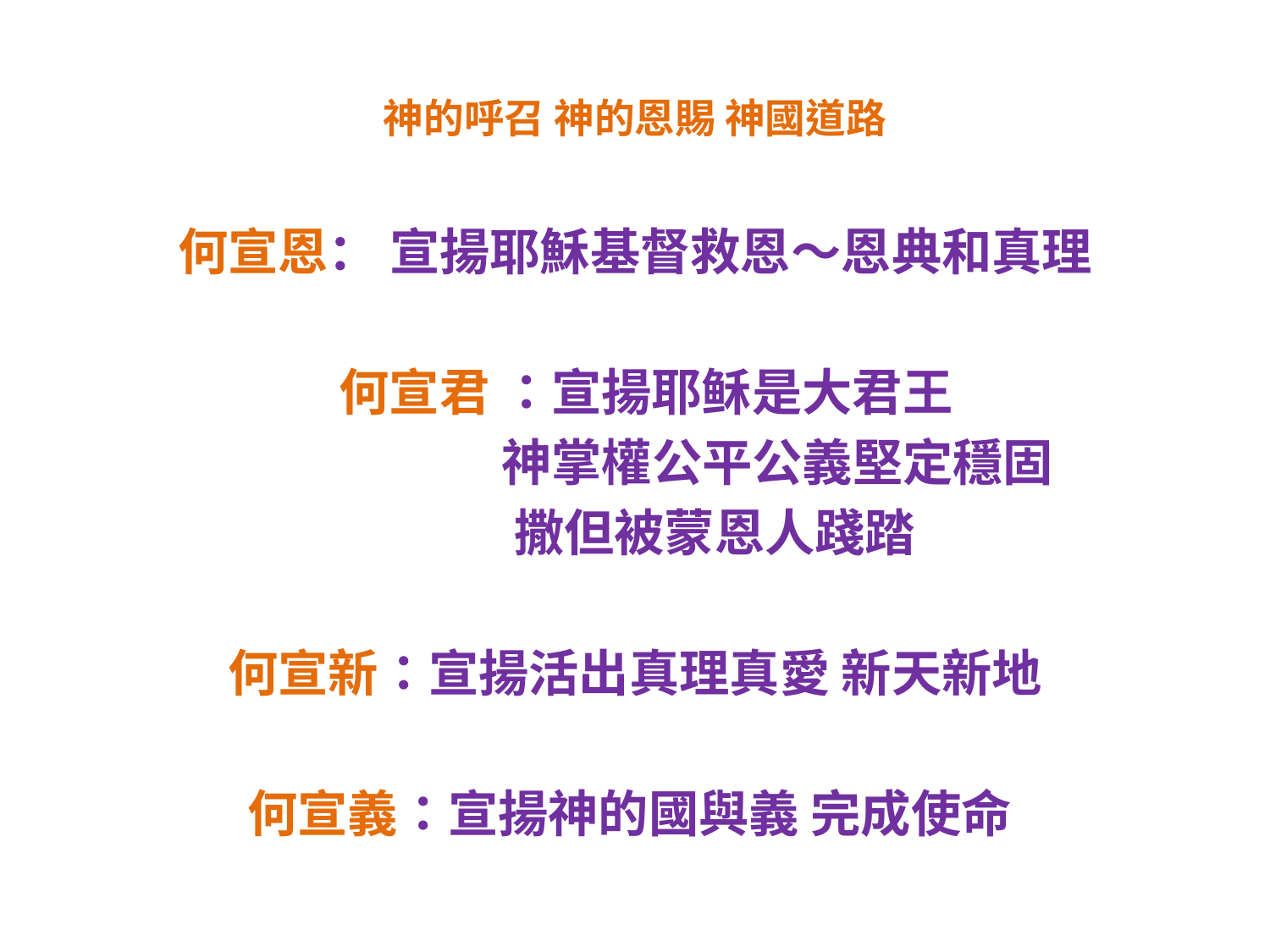

我家四個孩子。
第一位： 宣揚耶穌基督救恩～恩典和真理，
第二位： 宣揚耶稣是大君王，神掌權公平公義堅定穩固  撒但被蒙恩人踐踏 、
第三位：宣揚活出真理 新天新地
第四位：完成使命 有義居在其中
神的呼召、神的恩賜、神國道路。
# 神的呼召 神的恩賜 神國道路
何宣恩： 宣揚耶穌基督救恩～恩典和真理

 何宣君 ：宣揚耶稣是大君王
                          神掌權公平公義堅定穩固
               撒但被蒙恩人踐踏

何宣新：宣揚活出真理真愛 新天新地

何宣義：宣揚神的國與義 完成使命